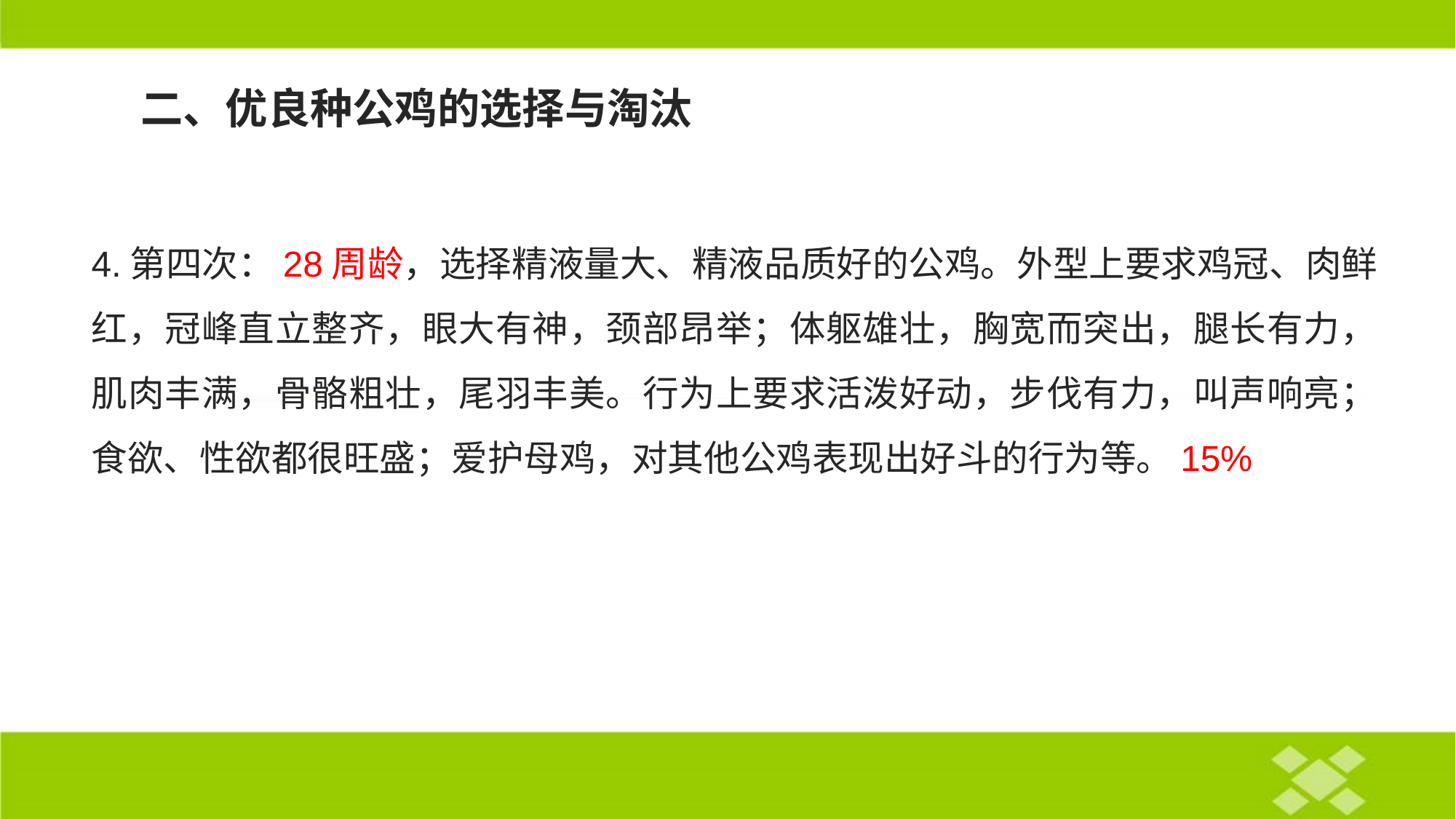

二、优良种公鸡的选择与淘汰
4.第四次：28周龄，选择精液量大、精液品质好的公鸡。外型上要求鸡冠、肉鲜红，冠峰直立整齐，眼大有神，颈部昂举；体躯雄壮，胸宽而突出，腿长有力，肌肉丰满，骨骼粗壮，尾羽丰美。行为上要求活泼好动，步伐有力，叫声响亮；食欲、性欲都很旺盛；爱护母鸡，对其他公鸡表现出好斗的行为等。15%